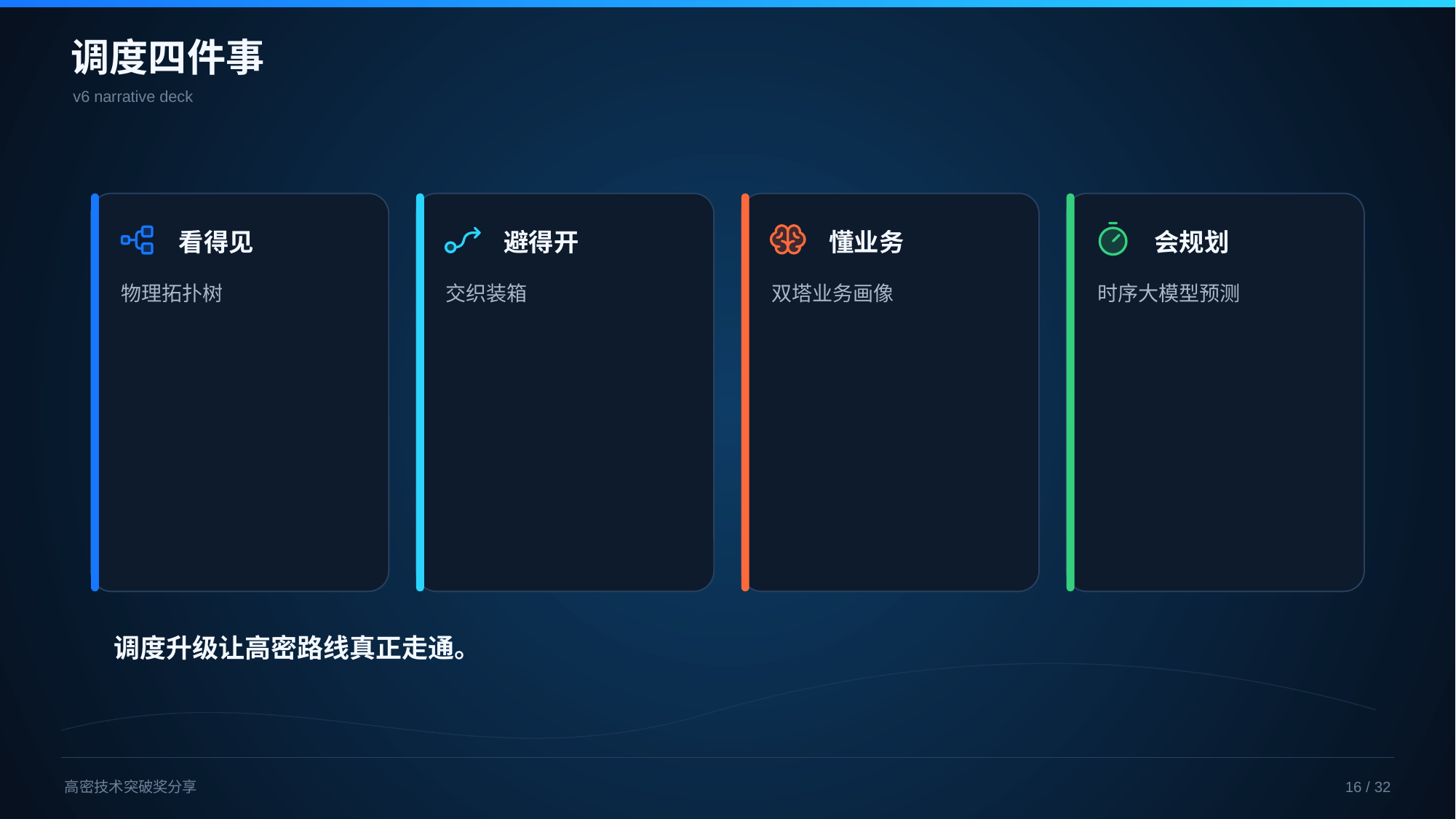

调度四件事
v6 narrative deck

看得见
物理拓扑树

避得开
交织装箱

懂业务
双塔业务画像

会规划
时序大模型预测
调度升级让高密路线真正走通。

高密技术突破奖分享
16 / 32